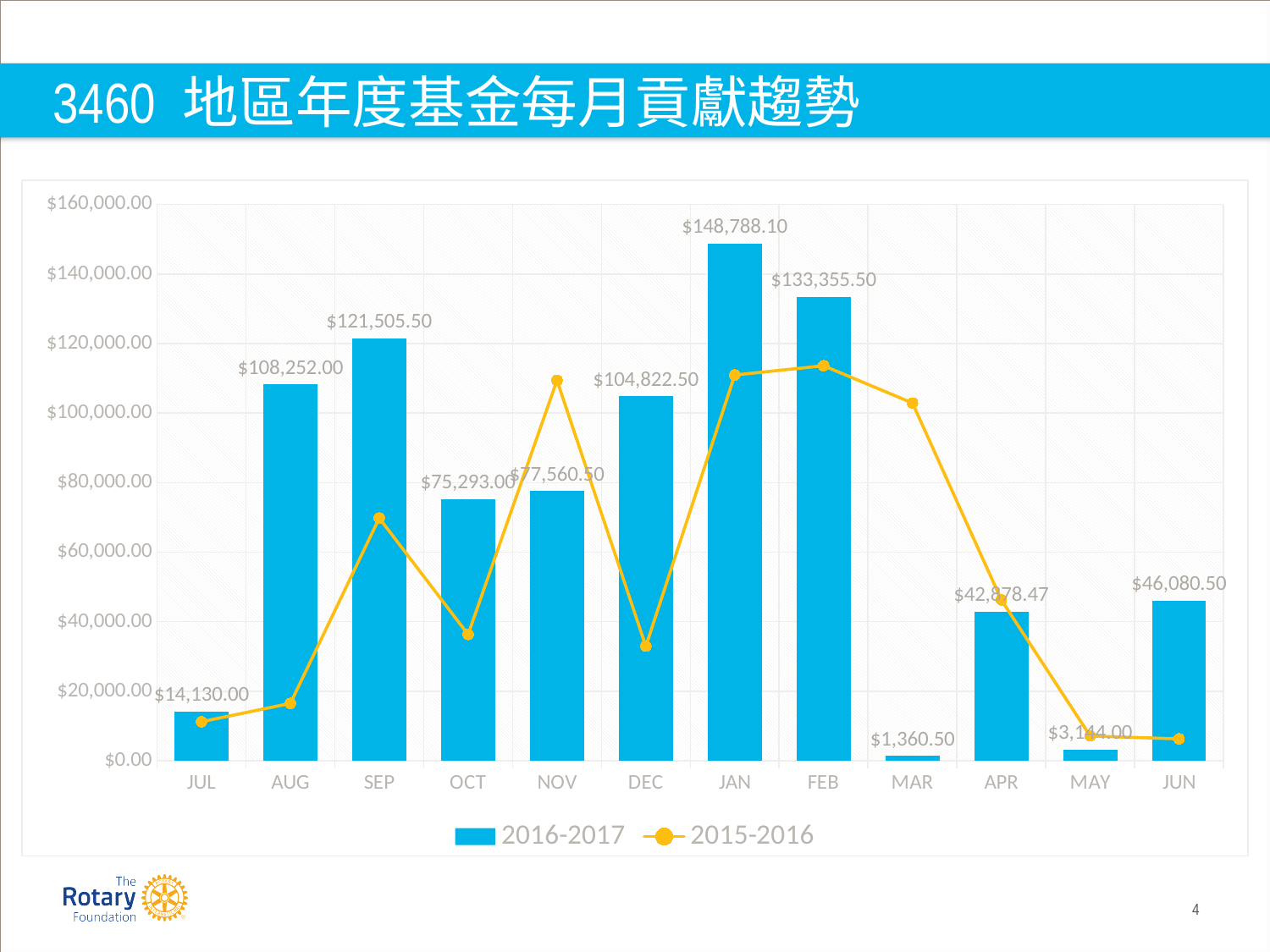

# 3460 地區年度基金每月貢獻趨勢

### Chart

| Category | 2016-2017 | 2015-2016 |
|---|---|---|
| JUL | 14130.0 | 11230.0 |
| AUG | 108252.0 | 16498.0 |
| SEP | 121505.5 | 69810.0 |
| OCT | 75293.0 | 36330.0 |
| NOV | 77560.5 | 109420.0 |
| DEC | 104822.5 | 32930.0 |
| JAN | 148788.1 | 110948.0 |
| FEB | 133355.5 | 113620.0 |
| MAR | 1360.5 | 102890.0 |
| APR | 42878.47 | 46259.0 |
| MAY | 3144.0 | 7140.0 |
| JUN | 46080.5 | 6290.0 |